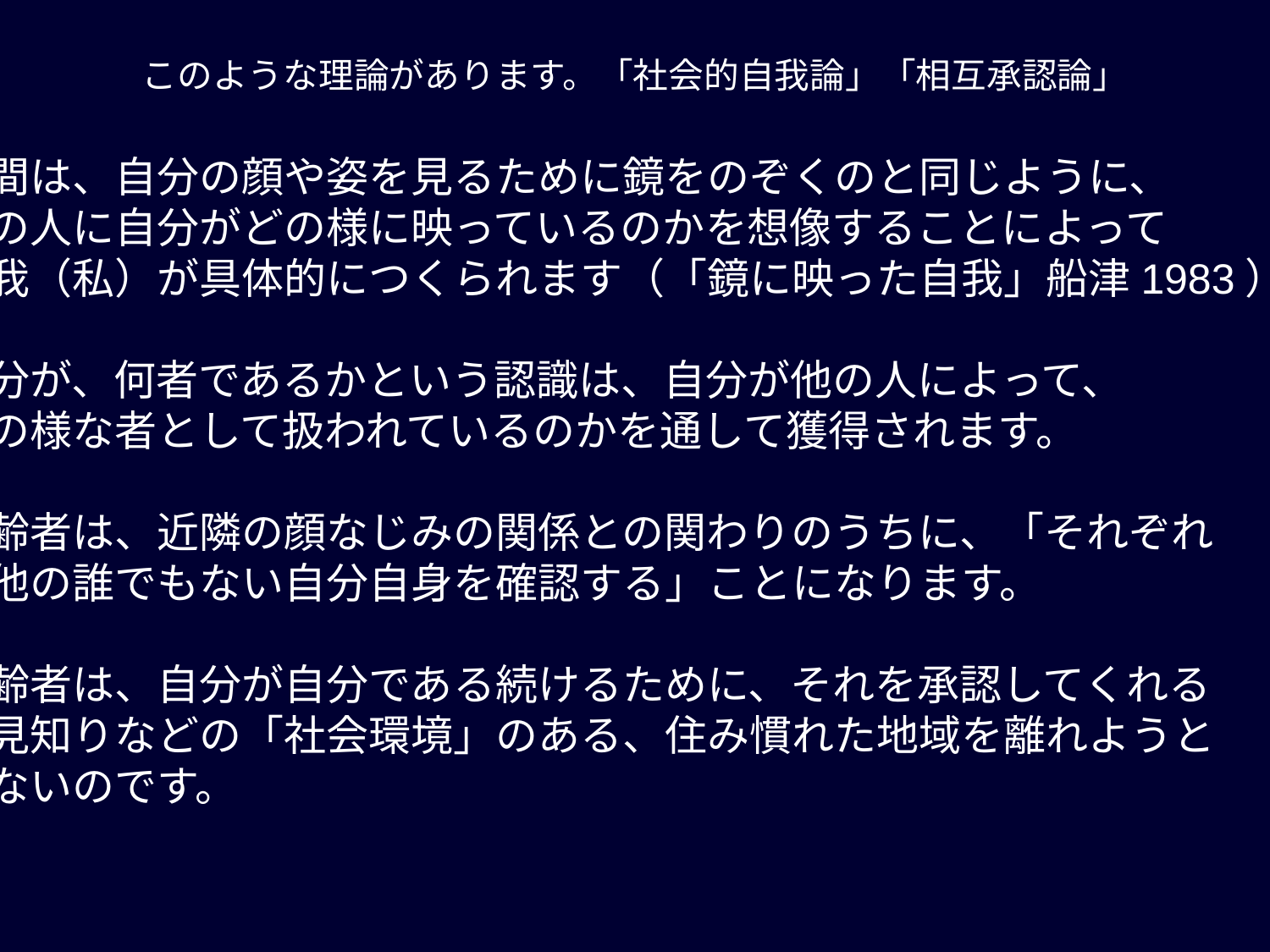

このような理論があります。「社会的自我論」「相互承認論」
人間は、自分の顔や姿を見るために鏡をのぞくのと同じように、
他の人に自分がどの様に映っているのかを想像することによって
自我（私）が具体的につくられます（「鏡に映った自我」船津1983）。

自分が、何者であるかという認識は、自分が他の人によって、
どの様な者として扱われているのかを通して獲得されます。

高齢者は、近隣の顔なじみの関係との関わりのうちに、「それぞれ
が他の誰でもない自分自身を確認する」ことになります。

高齢者は、自分が自分である続けるために、それを承認してくれる
顔見知りなどの「社会環境」のある、住み慣れた地域を離れようと
しないのです。